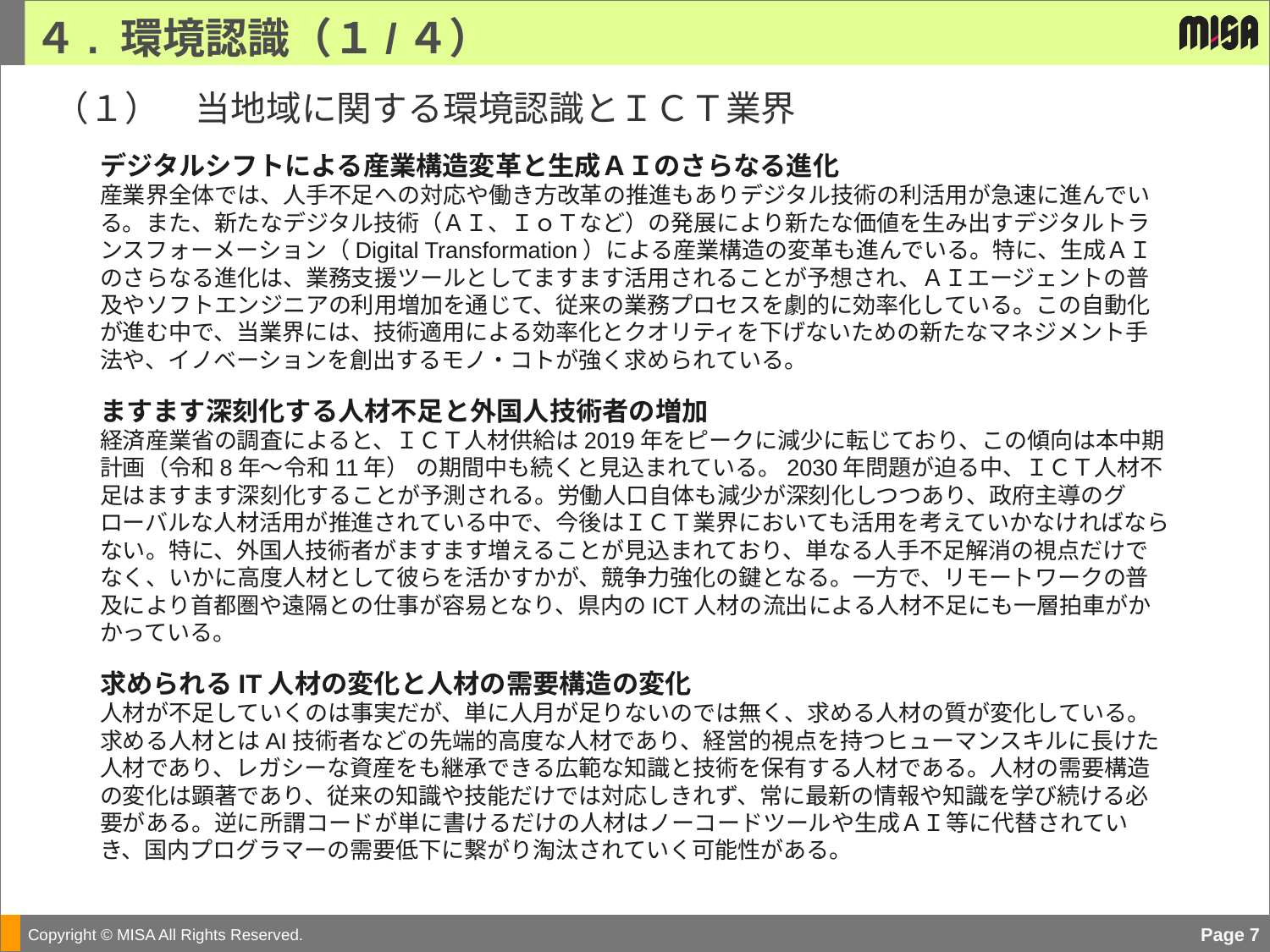

４. 環境認識（１/４）
（１）　当地域に関する環境認識とＩＣＴ業界
デジタルシフトによる産業構造変革と生成ＡＩのさらなる進化
産業界全体では、人手不足への対応や働き方改革の推進もありデジタル技術の利活用が急速に進んでいる。また、新たなデジタル技術（ＡＩ、ＩｏＴなど）の発展により新たな価値を生み出すデジタルトランスフォーメーション（Digital Transformation）による産業構造の変革も進んでいる。特に、生成ＡＩのさらなる進化は、業務支援ツールとしてますます活用されることが予想され、ＡＩエージェントの普及やソフトエンジニアの利用増加を通じて、従来の業務プロセスを劇的に効率化している。この自動化が進む中で、当業界には、技術適用による効率化とクオリティを下げないための新たなマネジメント手法や、イノベーションを創出するモノ・コトが強く求められている。
ますます深刻化する人材不足と外国人技術者の増加
経済産業省の調査によると、ＩＣＴ人材供給は2019年をピークに減少に転じており、この傾向は本中期計画（令和8年～令和11年） の期間中も続くと見込まれている。2030年問題が迫る中、ＩＣＴ人材不足はますます深刻化することが予測される。労働人口自体も減少が深刻化しつつあり、政府主導のグローバルな人材活用が推進されている中で、今後はＩＣＴ業界においても活用を考えていかなければならない。特に、外国人技術者がますます増えることが見込まれており、単なる人手不足解消の視点だけでなく、いかに高度人材として彼らを活かすかが、競争力強化の鍵となる。一方で、リモートワークの普及により首都圏や遠隔との仕事が容易となり、県内のICT人材の流出による人材不足にも一層拍車がかかっている。
求められるIT人材の変化と人材の需要構造の変化
人材が不足していくのは事実だが、単に人月が足りないのでは無く、求める人材の質が変化している。求める人材とはAI技術者などの先端的高度な人材であり、経営的視点を持つヒューマンスキルに長けた人材であり、レガシーな資産をも継承できる広範な知識と技術を保有する人材である。人材の需要構造の変化は顕著であり、従来の知識や技能だけでは対応しきれず、常に最新の情報や知識を学び続ける必要がある。逆に所謂コードが単に書けるだけの人材はノーコードツールや生成ＡＩ等に代替されていき、国内プログラマーの需要低下に繋がり淘汰されていく可能性がある。